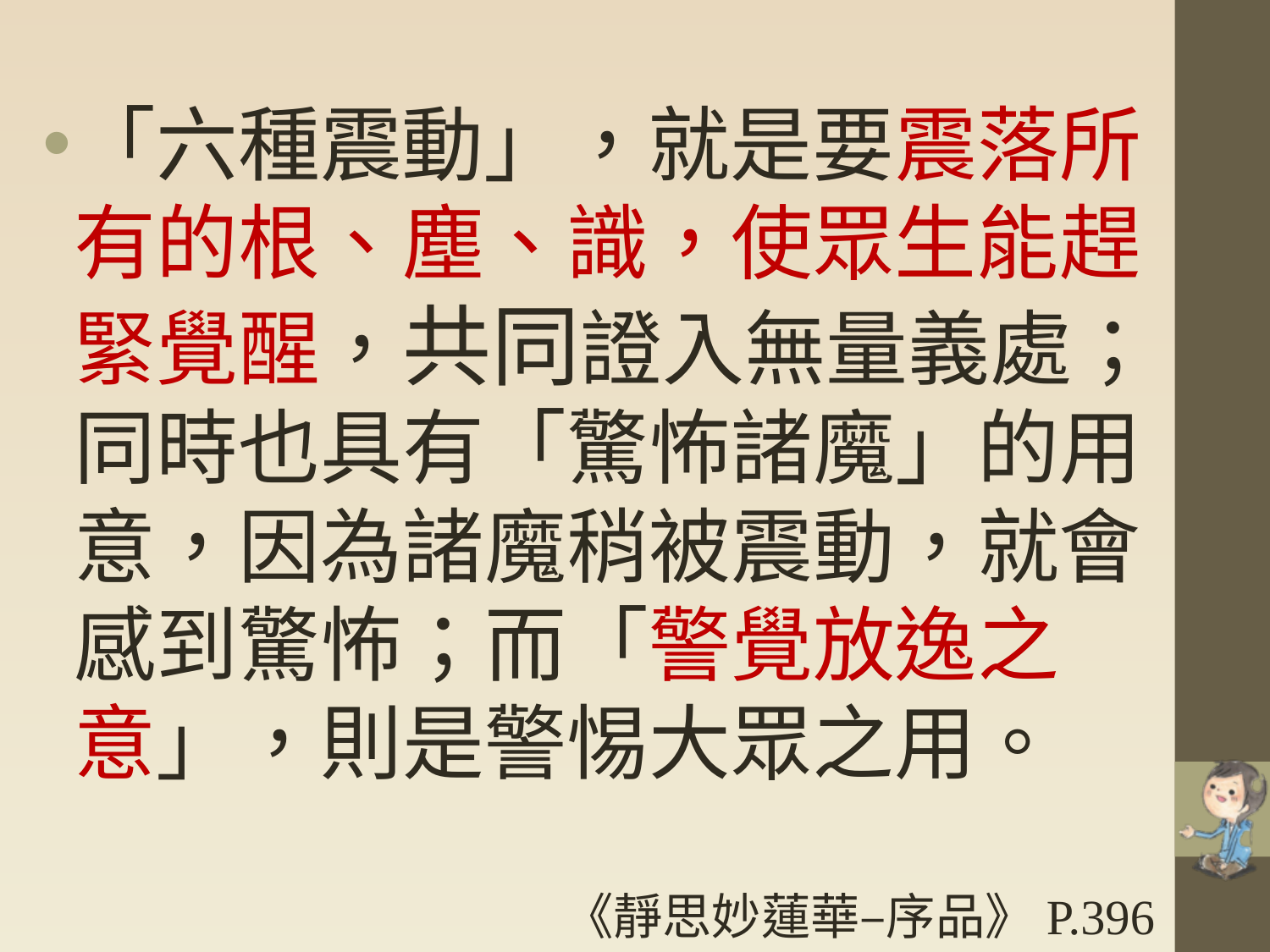

「六種震動」，就是要震落所有的根、塵、識，使眾生能趕緊覺醒，共同證入無量義處；同時也具有「驚怖諸魔」的用意，因為諸魔稍被震動，就會感到驚怖；而「警覺放逸之意」，則是警惕大眾之用。
《靜思妙蓮華–序品》P.396